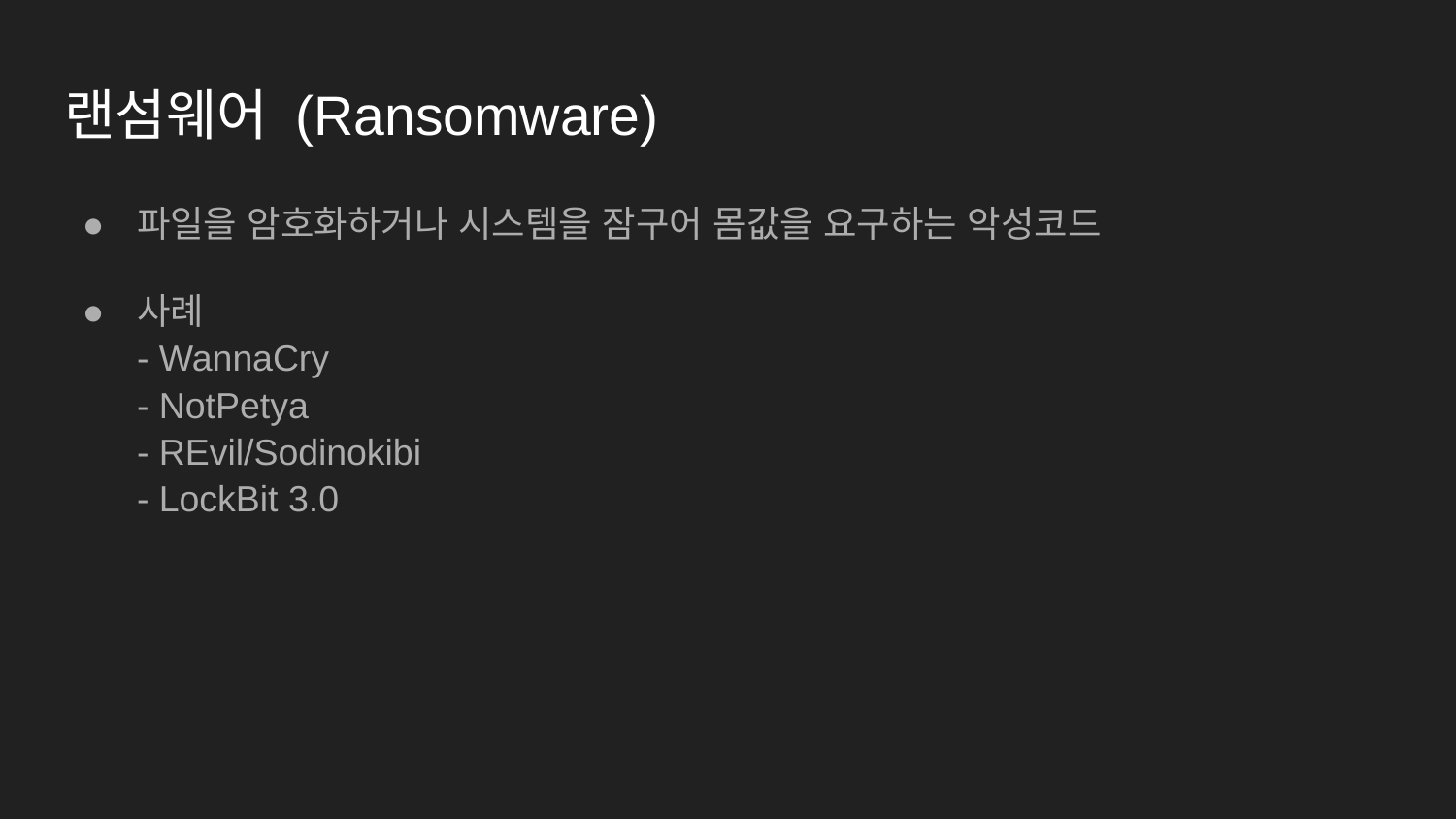

# 랜섬웨어 (Ransomware)
파일을 암호화하거나 시스템을 잠구어 몸값을 요구하는 악성코드
사례
- WannaCry
- NotPetya
- REvil/Sodinokibi
- LockBit 3.0